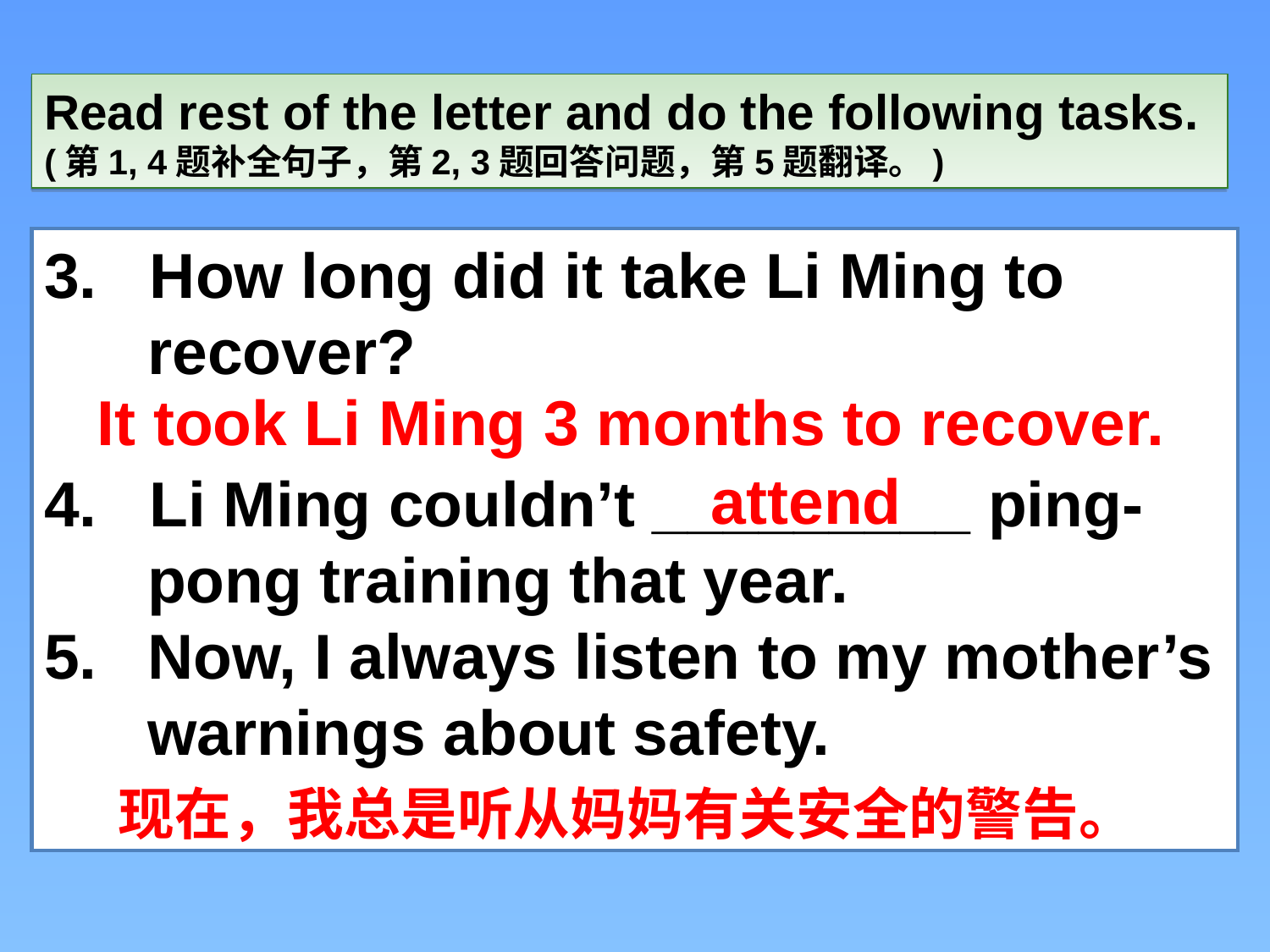

Read rest of the letter and do the following tasks.  (第1, 4题补全句子，第2, 3题回答问题，第5题翻译。)
3.   How long did it take Li Ming to recover?

4.   Li Ming couldn’t _________ ping- pong training that year.
Now, I always listen to my mother’s warnings about safety.

It took Li Ming 3 months to recover.
attend
现在，我总是听从妈妈有关安全的警告。